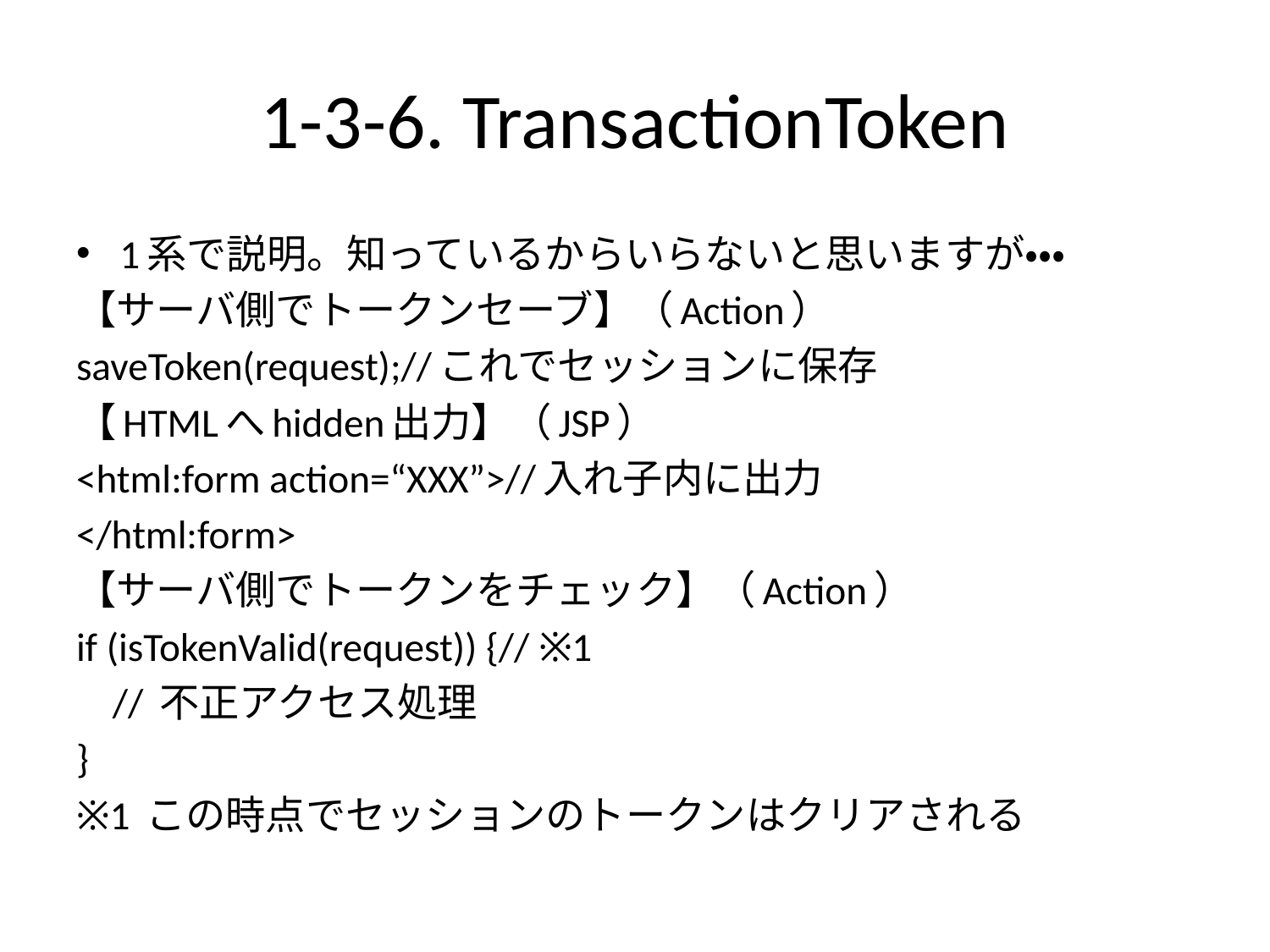

# 1-3-6. TransactionToken
1系で説明。知っているからいらないと思いますが・・・
【サーバ側でトークンセーブ】（Action）
saveToken(request);//これでセッションに保存
【HTMLへhidden出力】（JSP）
<html:form action=“XXX”>//入れ子内に出力
</html:form>
【サーバ側でトークンをチェック】（Action）
if (isTokenValid(request)) {// ※1
    // 不正アクセス処理
}
※1 この時点でセッションのトークンはクリアされる